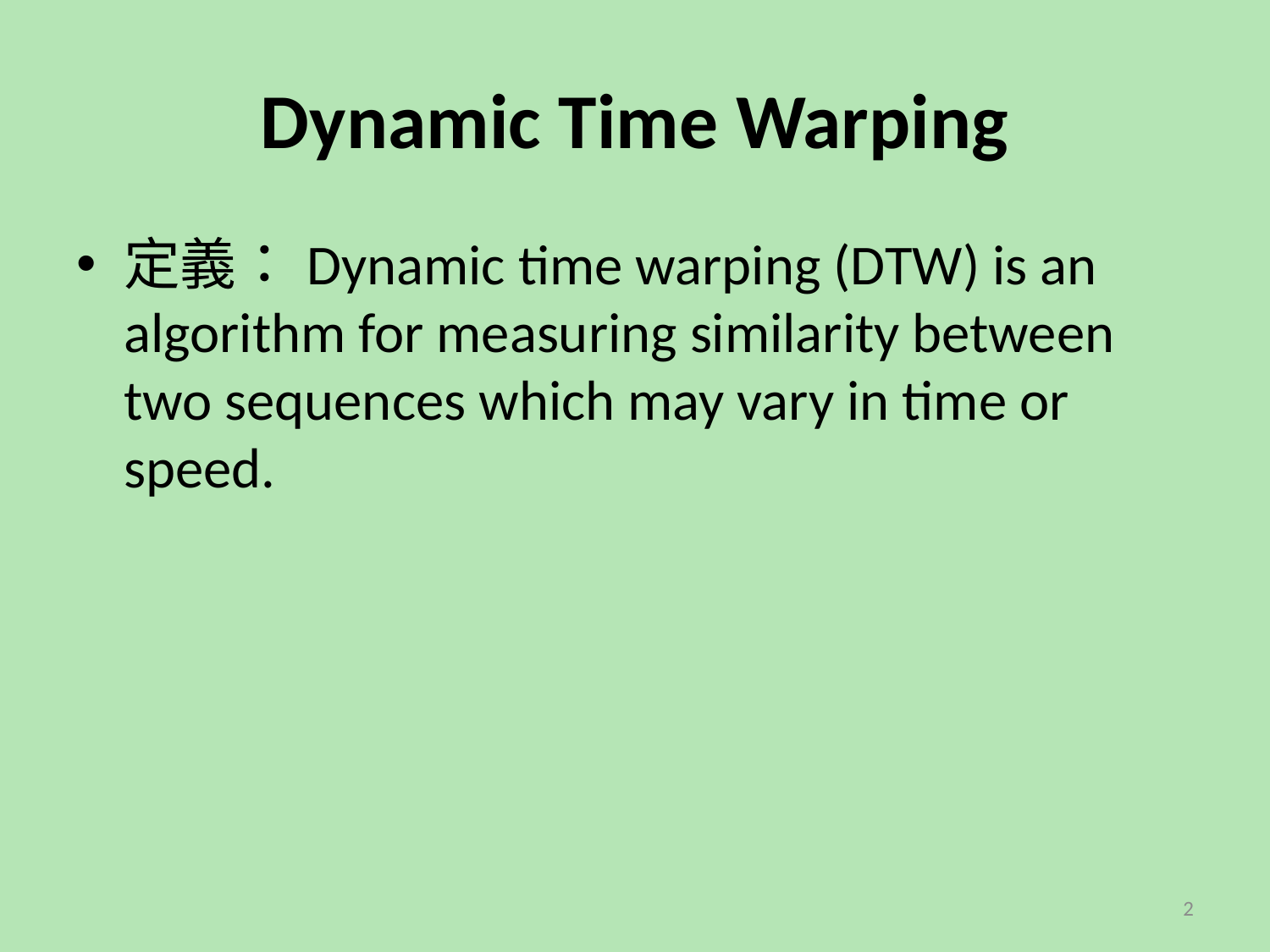

# Dynamic Time Warping
定義：Dynamic time warping (DTW) is an algorithm for measuring similarity between two sequences which may vary in time or speed.
2